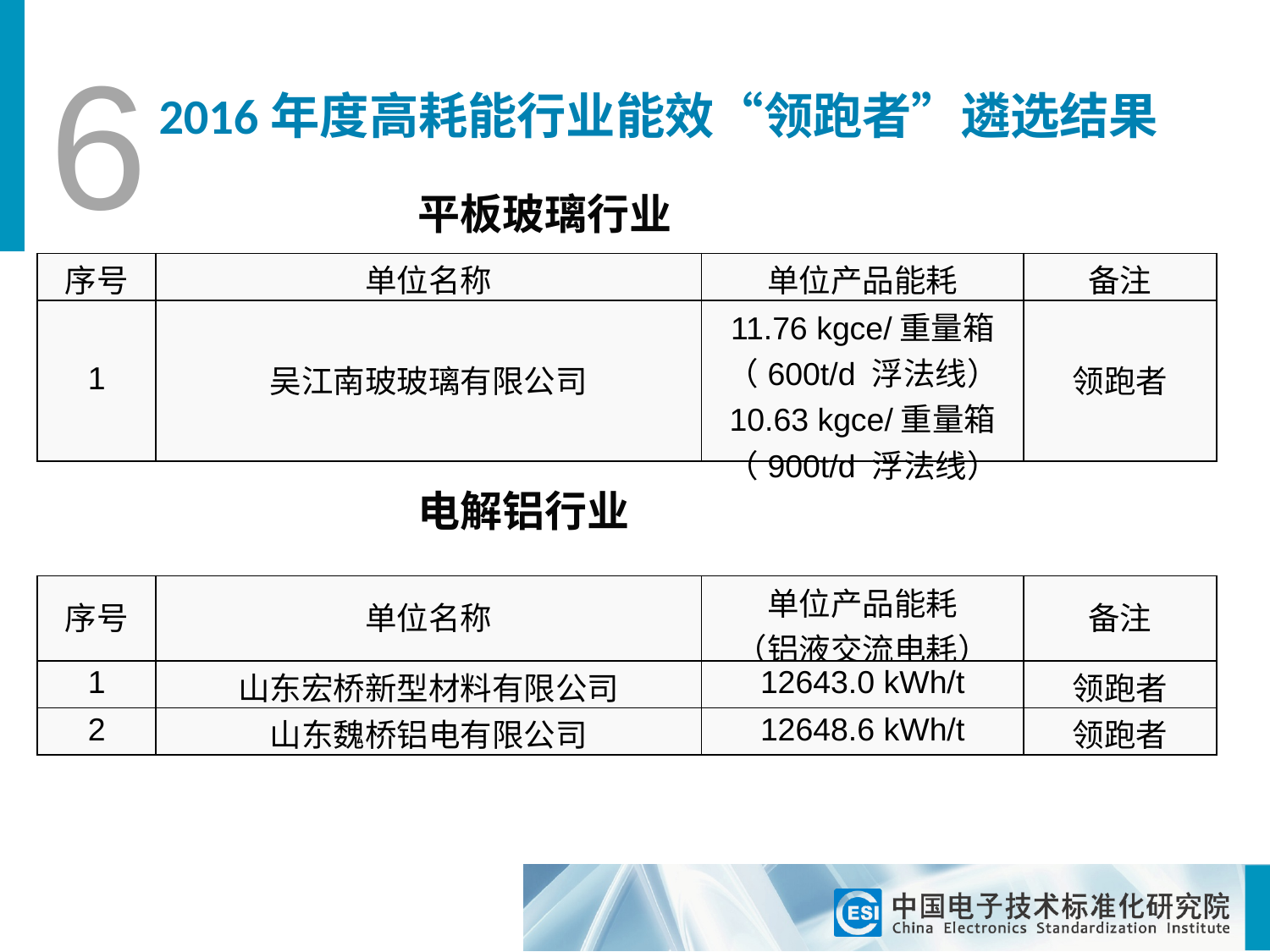

6
2016年度高耗能行业能效“领跑者”遴选结果
平板玻璃行业
| 序号 | 单位名称 | 单位产品能耗 | 备注 |
| --- | --- | --- | --- |
| 1 | 吴江南玻玻璃有限公司 | 11.76 kgce/重量箱（600t/d 浮法线） 10.63 kgce/重量箱（900t/d 浮法线） | 领跑者 |
电解铝行业
| 序号 | 单位名称 | 单位产品能耗 （铝液交流电耗） | 备注 |
| --- | --- | --- | --- |
| 1 | 山东宏桥新型材料有限公司 | 12643.0 kWh/t | 领跑者 |
| 2 | 山东魏桥铝电有限公司 | 12648.6 kWh/t | 领跑者 |